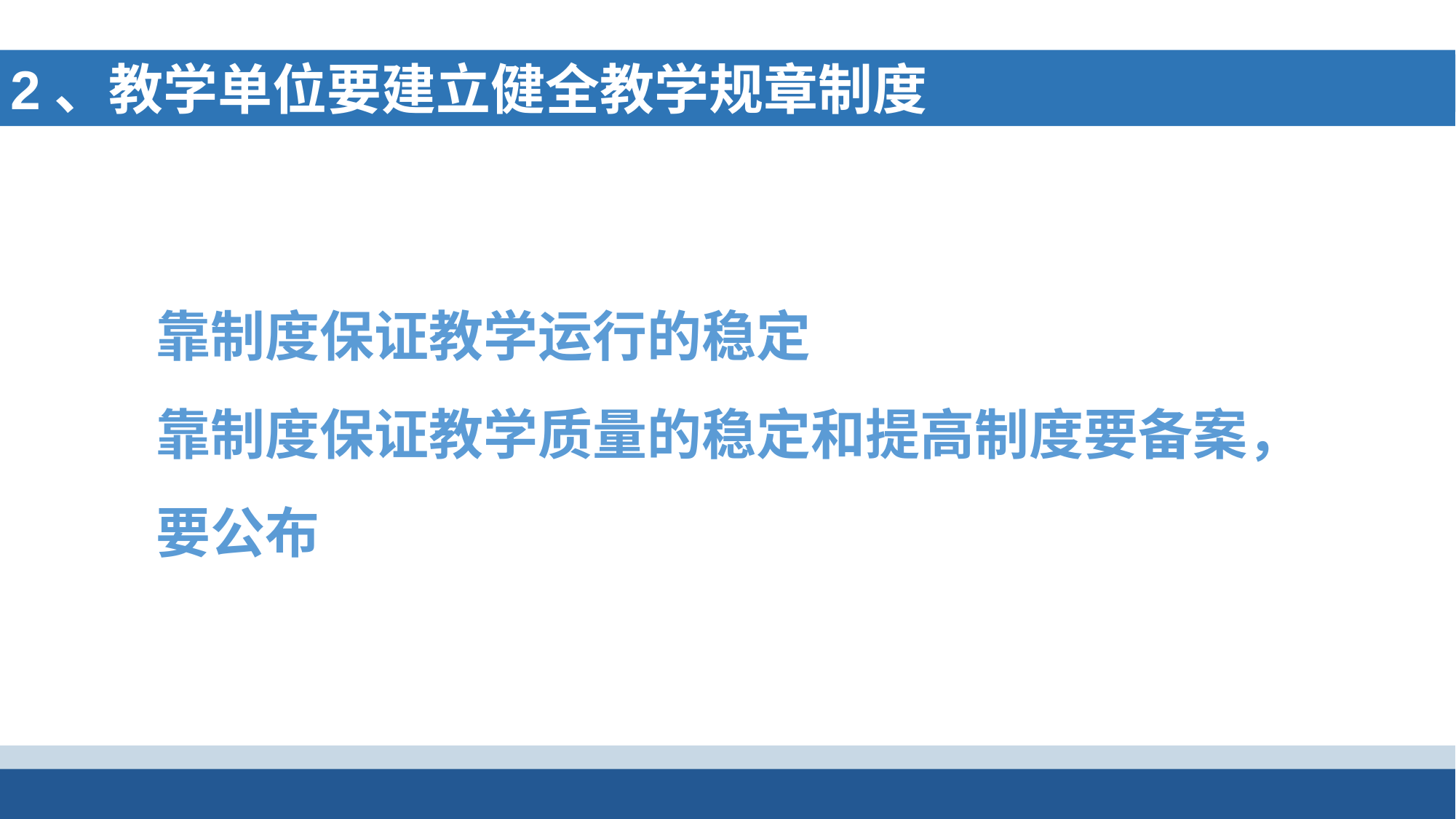

2、教学单位要建立健全教学规章制度
靠制度保证教学运行的稳定
靠制度保证教学质量的稳定和提高制度要备案，要公布